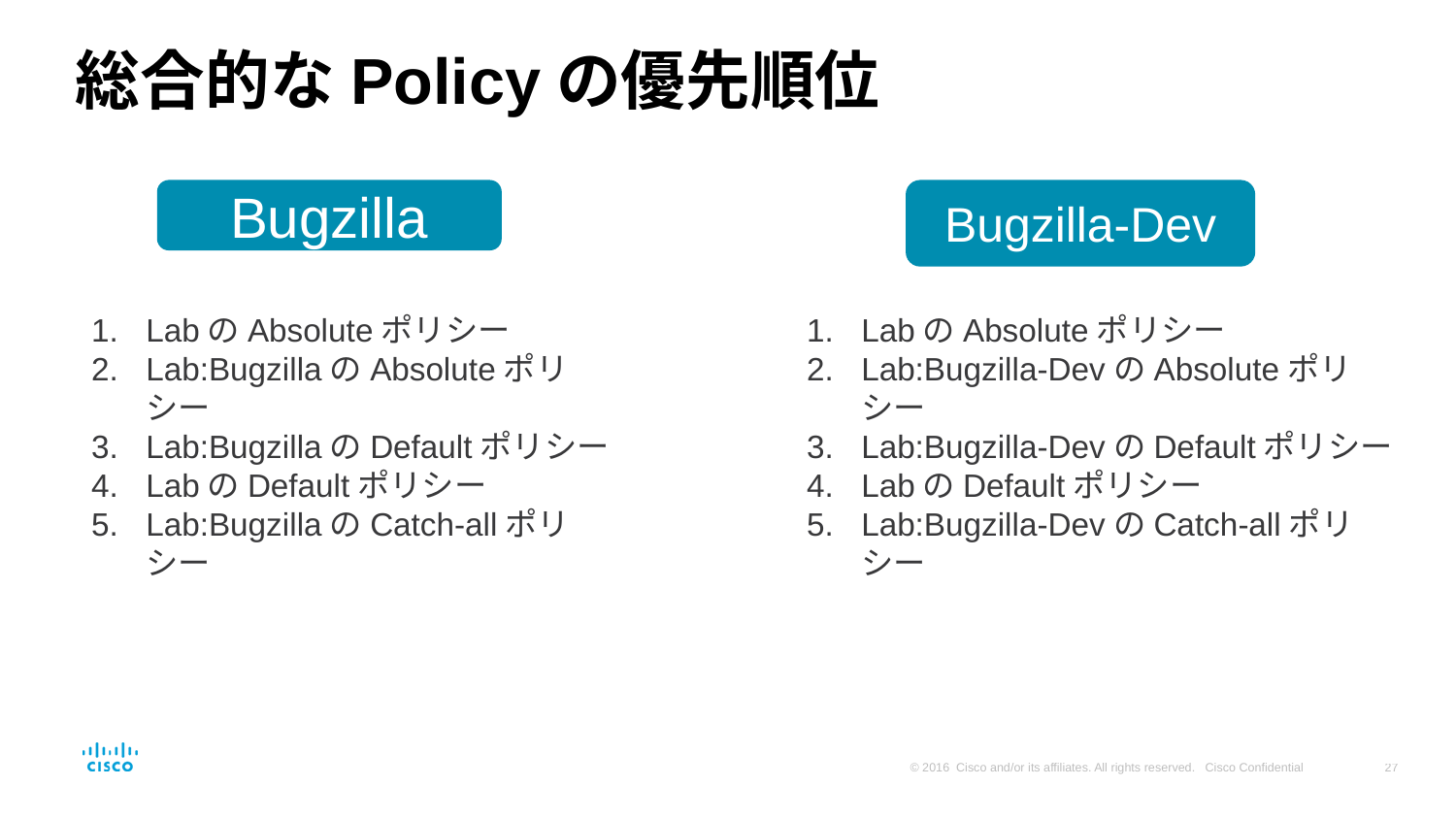

# 総合的なPolicyの優先順位
Bugzilla
Bugzilla-Dev
LabのAbsoluteポリシー
Lab:Bugzilla-DevのAbsoluteポリシー
Lab:Bugzilla-DevのDefaultポリシー
LabのDefaultポリシー
Lab:Bugzilla-DevのCatch-allポリシー
LabのAbsoluteポリシー
Lab:BugzillaのAbsoluteポリシー
Lab:BugzillaのDefaultポリシー
LabのDefaultポリシー
Lab:BugzillaのCatch-allポリシー